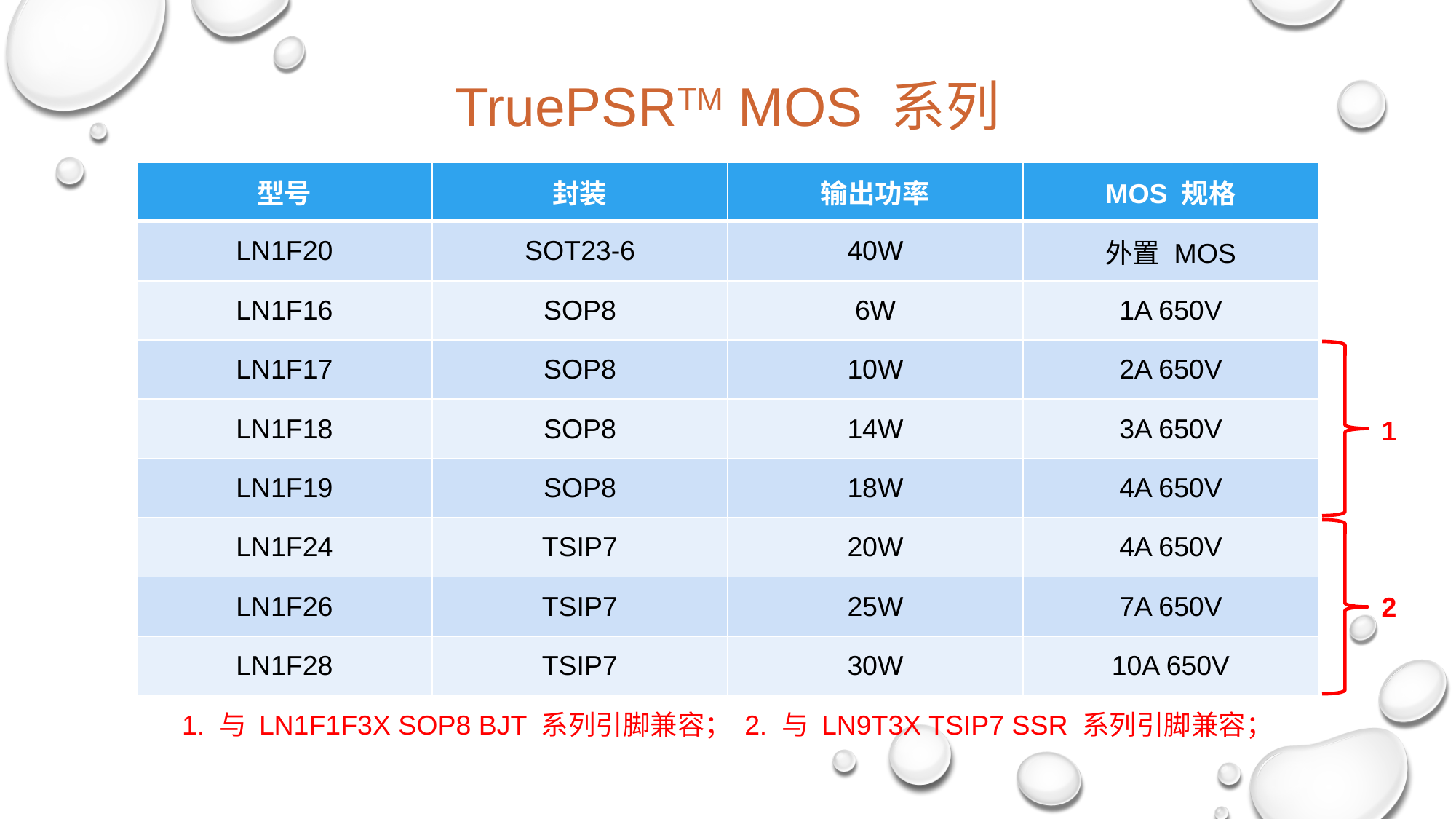

TruePSRTM MOS 系列
| 型号 | 封装 | 输出功率 | MOS 规格 |
| --- | --- | --- | --- |
| LN1F20 | SOT23-6 | 40W | 外置 MOS |
| LN1F16 | SOP8 | 6W | 1A 650V |
| LN1F17 | SOP8 | 10W | 2A 650V |
| LN1F18 | SOP8 | 14W | 3A 650V |
| LN1F19 | SOP8 | 18W | 4A 650V |
| LN1F24 | TSIP7 | 20W | 4A 650V |
| LN1F26 | TSIP7 | 25W | 7A 650V |
| LN1F28 | TSIP7 | 30W | 10A 650V |

1

2
1. 与 LN1F1F3X SOP8 BJT 系列引脚兼容； 2. 与 LN9T3X TSIP7 SSR 系列引脚兼容；